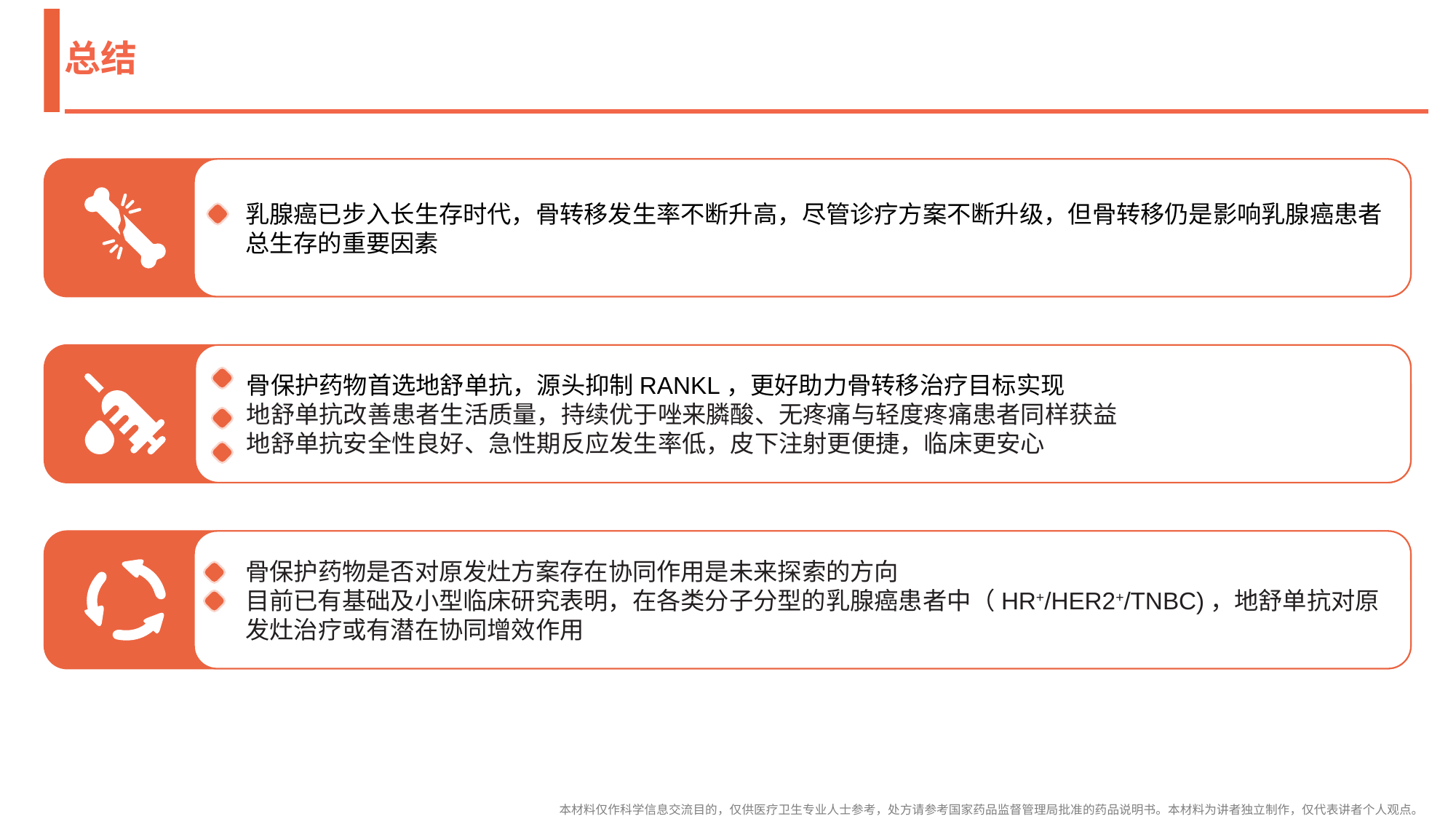

# 总结

乳腺癌已步入长生存时代，骨转移发生率不断升高，尽管诊疗方案不断升级，但骨转移仍是影响乳腺癌患者总生存的重要因素

骨保护药物首选地舒单抗，源头抑制RANKL，更好助力骨转移治疗目标实现
地舒单抗改善患者生活质量，持续优于唑来膦酸、无疼痛与轻度疼痛患者同样获益
地舒单抗安全性良好、急性期反应发生率低，皮下注射更便捷，临床更安心

骨保护药物是否对原发灶方案存在协同作用是未来探索的方向
目前已有基础及小型临床研究表明，在各类分子分型的乳腺癌患者中（HR+/HER2+/TNBC)，地舒单抗对原发灶治疗或有潜在协同增效作用